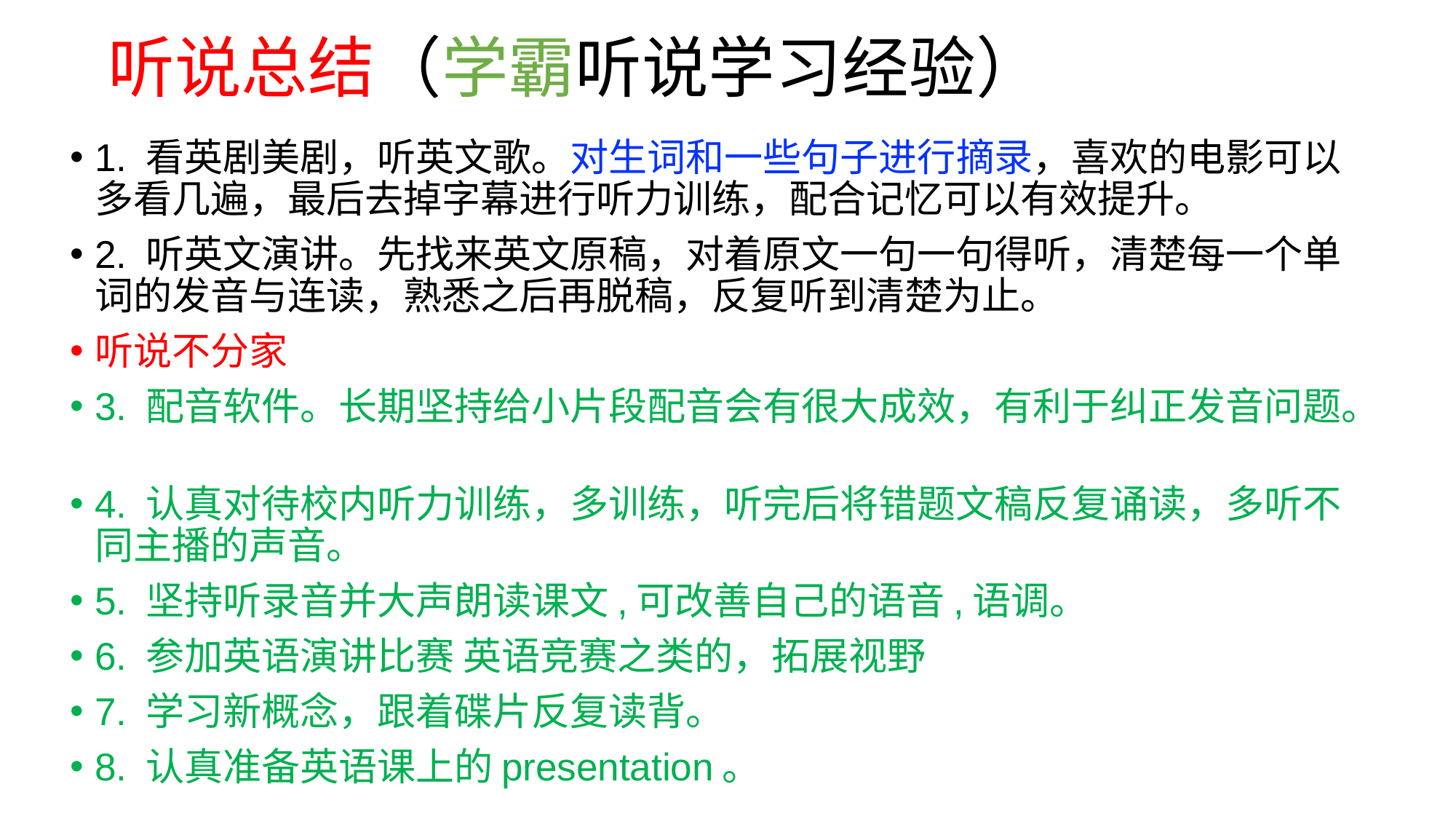

# 听说总结（学霸听说学习经验）
1. 看英剧美剧，听英文歌。对生词和一些句子进行摘录，喜欢的电影可以多看几遍，最后去掉字幕进行听力训练，配合记忆可以有效提升。
2. 听英文演讲。先找来英文原稿，对着原文一句一句得听，清楚每一个单词的发音与连读，熟悉之后再脱稿，反复听到清楚为止。
听说不分家
3. 配音软件。长期坚持给小片段配音会有很大成效，有利于纠正发音问题。
4. 认真对待校内听力训练，多训练，听完后将错题文稿反复诵读，多听不同主播的声音。
5. 坚持听录音并大声朗读课文,可改善自己的语音,语调。
6. 参加英语演讲比赛 英语竞赛之类的，拓展视野
7. 学习新概念，跟着碟片反复读背。
8. 认真准备英语课上的presentation。